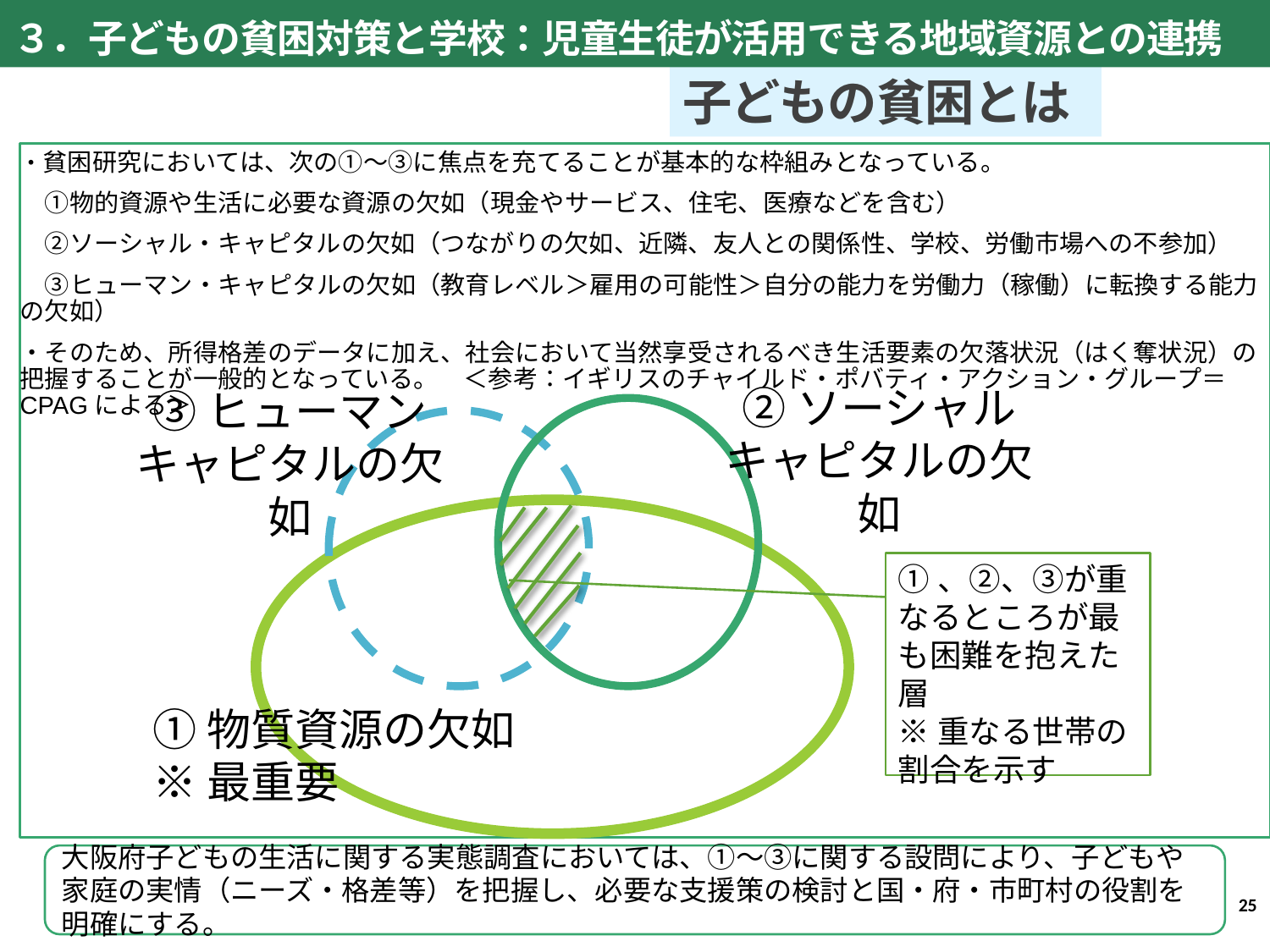

３．子どもの貧困対策と学校：児童生徒が活用できる地域資源との連携
# 子どもの貧困とは
・貧困研究においては、次の①～③に焦点を充てることが基本的な枠組みとなっている。
　①物的資源や生活に必要な資源の欠如（現金やサービス、住宅、医療などを含む）
　②ソーシャル・キャピタルの欠如（つながりの欠如、近隣、友人との関係性、学校、労働市場への不参加）
　③ヒューマン・キャピタルの欠如（教育レベル＞雇用の可能性＞自分の能力を労働力（稼働）に転換する能力の欠如）
・そのため、所得格差のデータに加え、社会において当然享受されるべき生活要素の欠落状況（はく奪状況）の把握することが一般的となっている。　＜参考：イギリスのチャイルド・ポバティ・アクション・グループ＝CPAGによる＞

②ソーシャル
キャピタルの欠如
③ヒューマン
キャピタルの欠如

①、②、③が重なるところが最も困難を抱えた層
※重なる世帯の割合を示す
①物質資源の欠如
※最重要
大阪府子どもの生活に関する実態調査においては、①～③に関する設問により、子どもや家庭の実情（ニーズ・格差等）を把握し、必要な支援策の検討と国・府・市町村の役割を明確にする。
25